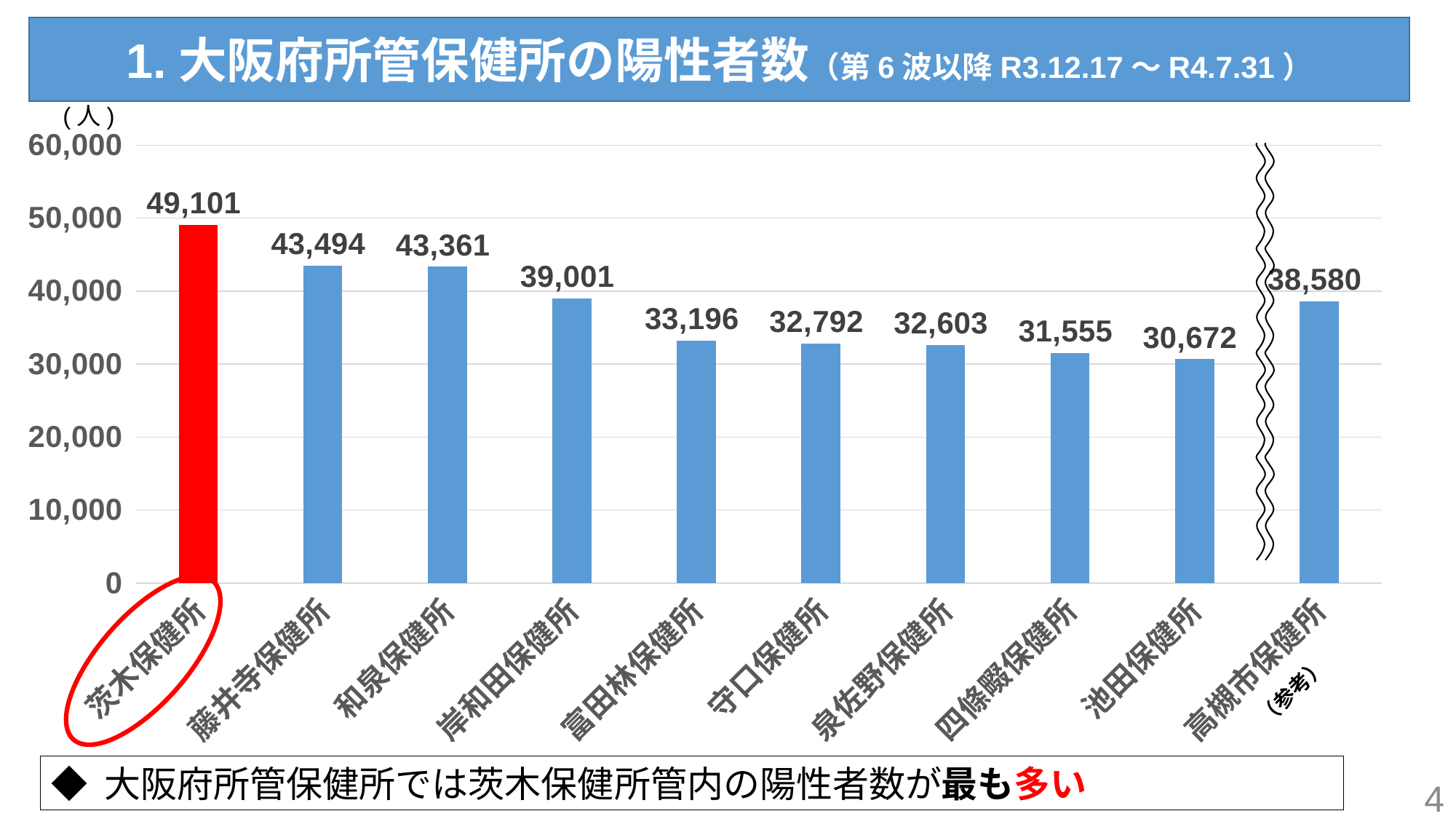

1.大阪府所管保健所の陽性者数（第6波以降R3.12.17～R4.7.31）
(人)

### Chart

| Category | 陽性者数 |
|---|---|
| 茨木保健所 | 49101.0 |
| 藤井寺保健所 | 43494.0 |
| 和泉保健所 | 43361.0 |
| 岸和田保健所 | 39001.0 |
| 富田林保健所 | 33196.0 |
| 守口保健所 | 32792.0 |
| 泉佐野保健所 | 32603.0 |
| 四條畷保健所 | 31555.0 |
| 池田保健所 | 30672.0 |
| 高槻市保健所 | 38580.0 |

（参考）
◆ 大阪府所管保健所では茨木保健所管内の陽性者数が最も多い
4